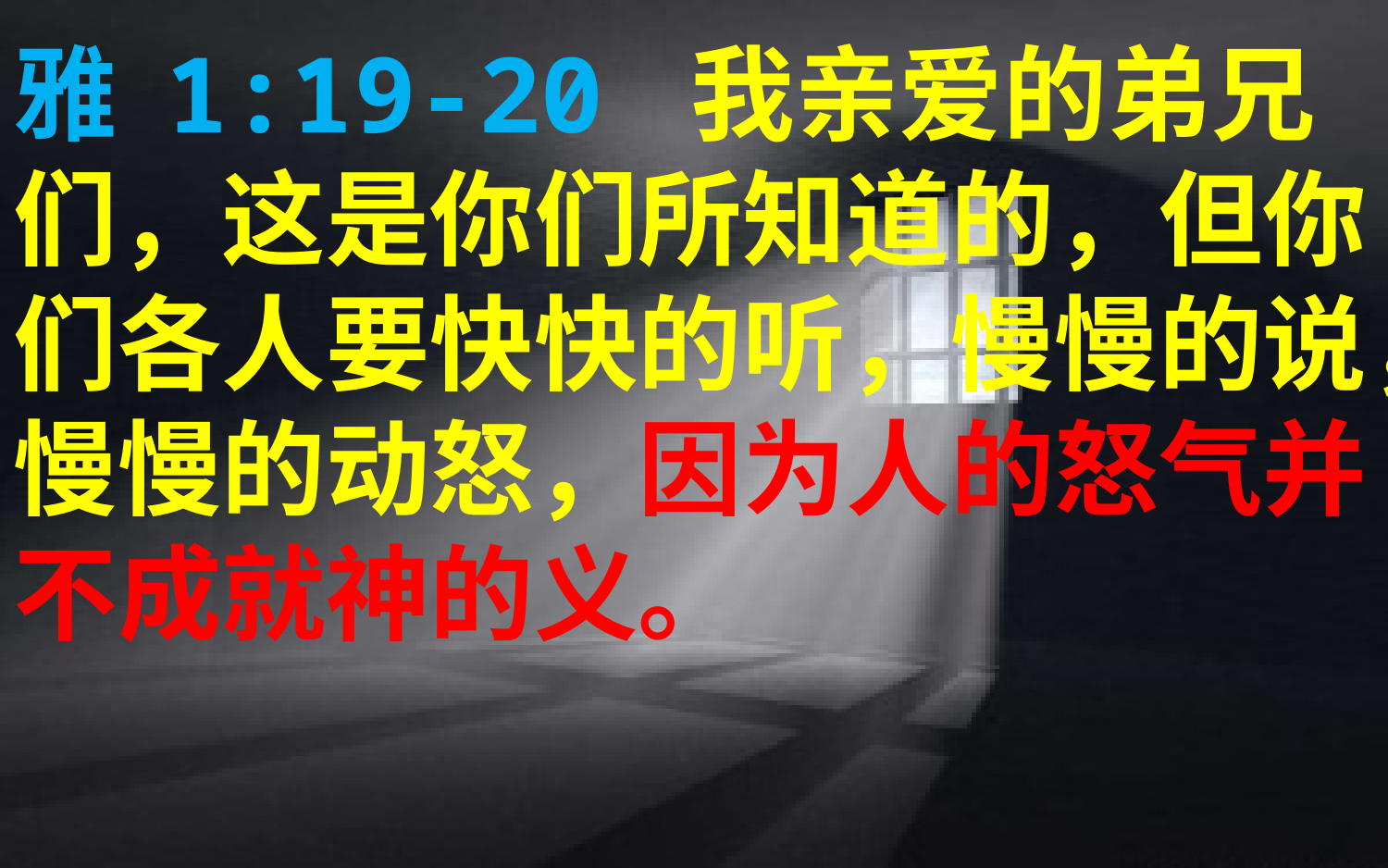

雅 1:19-20 我亲爱的弟兄们，这是你们所知道的，但你们各人要快快的听，慢慢的说，慢慢的动怒，因为人的怒气并不成就神的义。